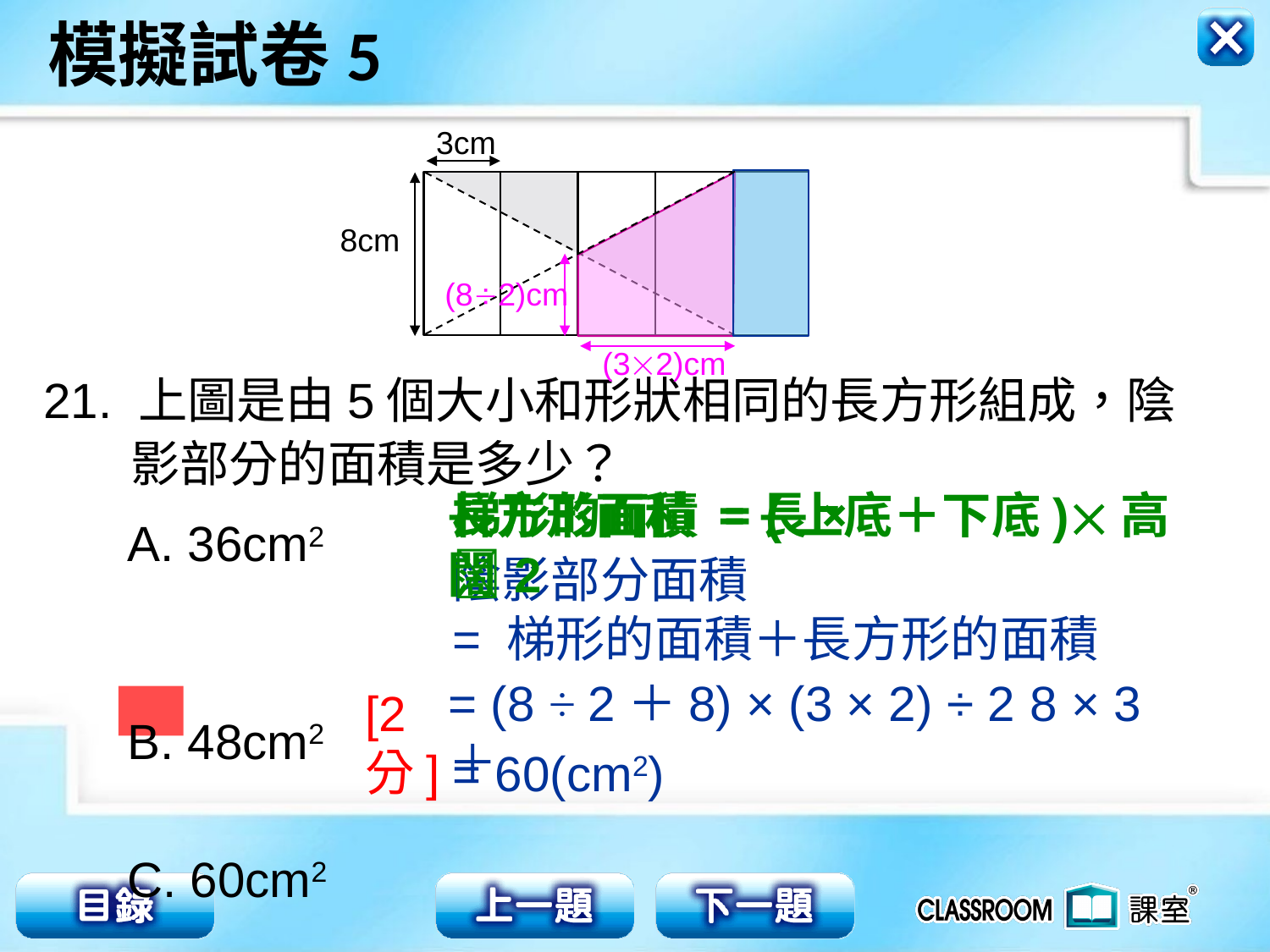

3cm

8cm
(8÷2)cm
(3×2)cm
21. 上圖是由5個大小和形狀相同的長方形組成，陰影部分的面積是多少？
長方形面積 =長×闊
梯形的面積 = (上底＋下底)×高÷2
A. 36cm2
B. 48cm2
C. 60cm2
D. 96cm2
陰影部分面積
= 梯形的面積＋長方形的面積
= (8 ÷ 2＋8) × (3 × 2) ÷ 2＋
 8 × 3
[2分]

 = 60(cm2)